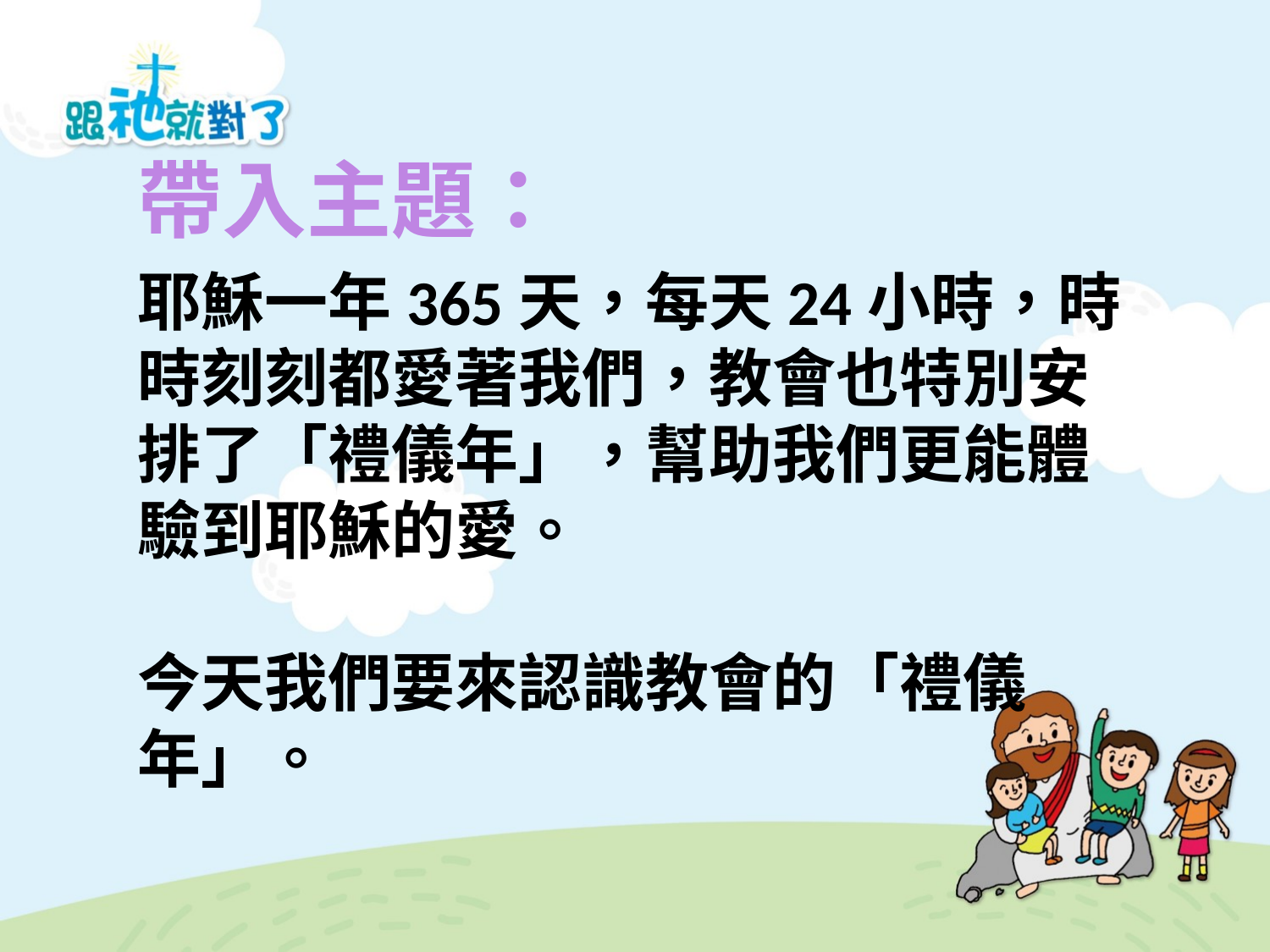

帶入主題：
耶穌一年365天，每天24小時，時時刻刻都愛著我們，教會也特別安排了「禮儀年」，幫助我們更能體驗到耶穌的愛。

今天我們要來認識教會的「禮儀年」。